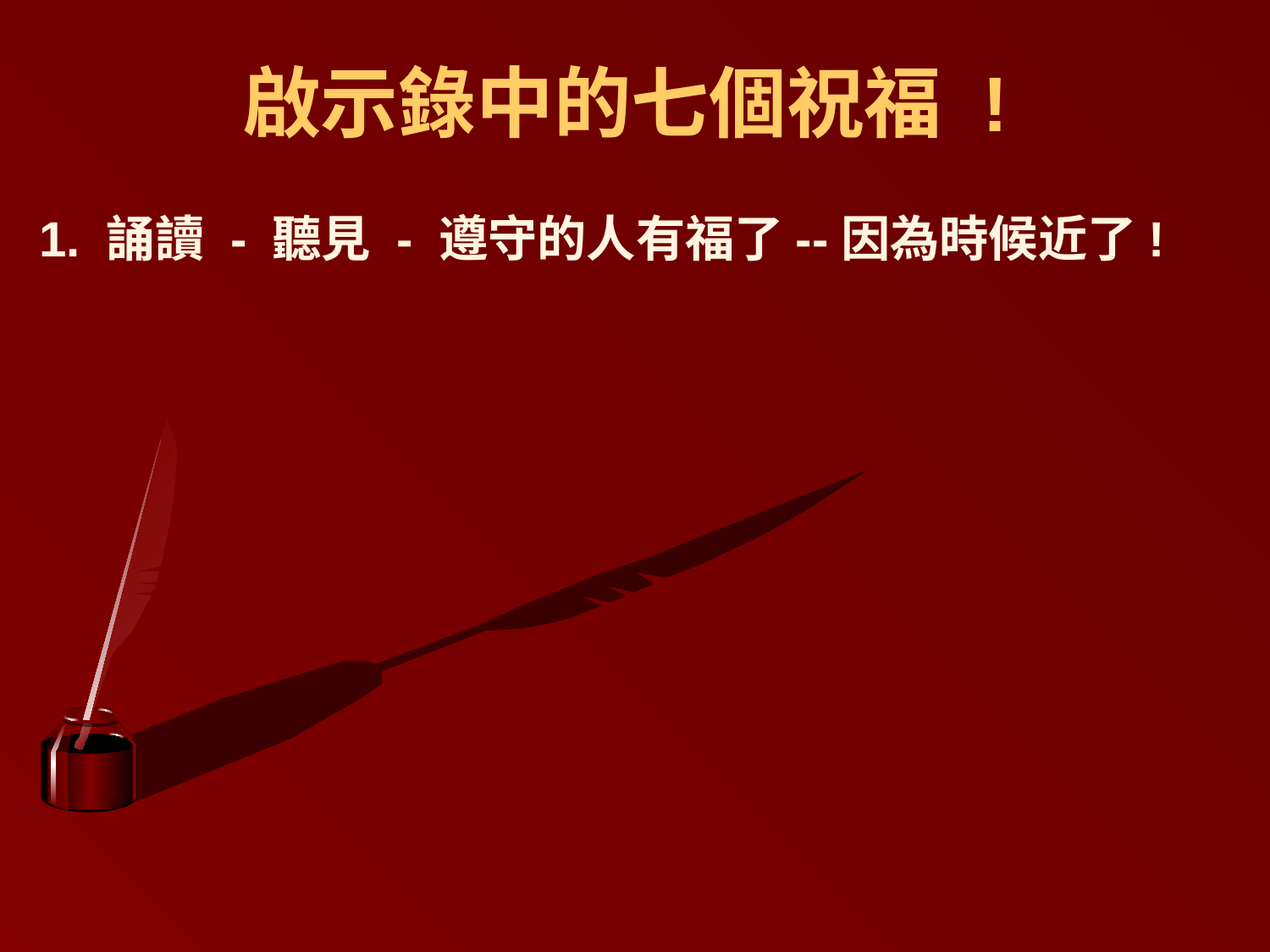

# 啟示錄中的七個祝福 !
1. 誦讀 - 聽見 - 遵守的人有福了--因為時候近了!